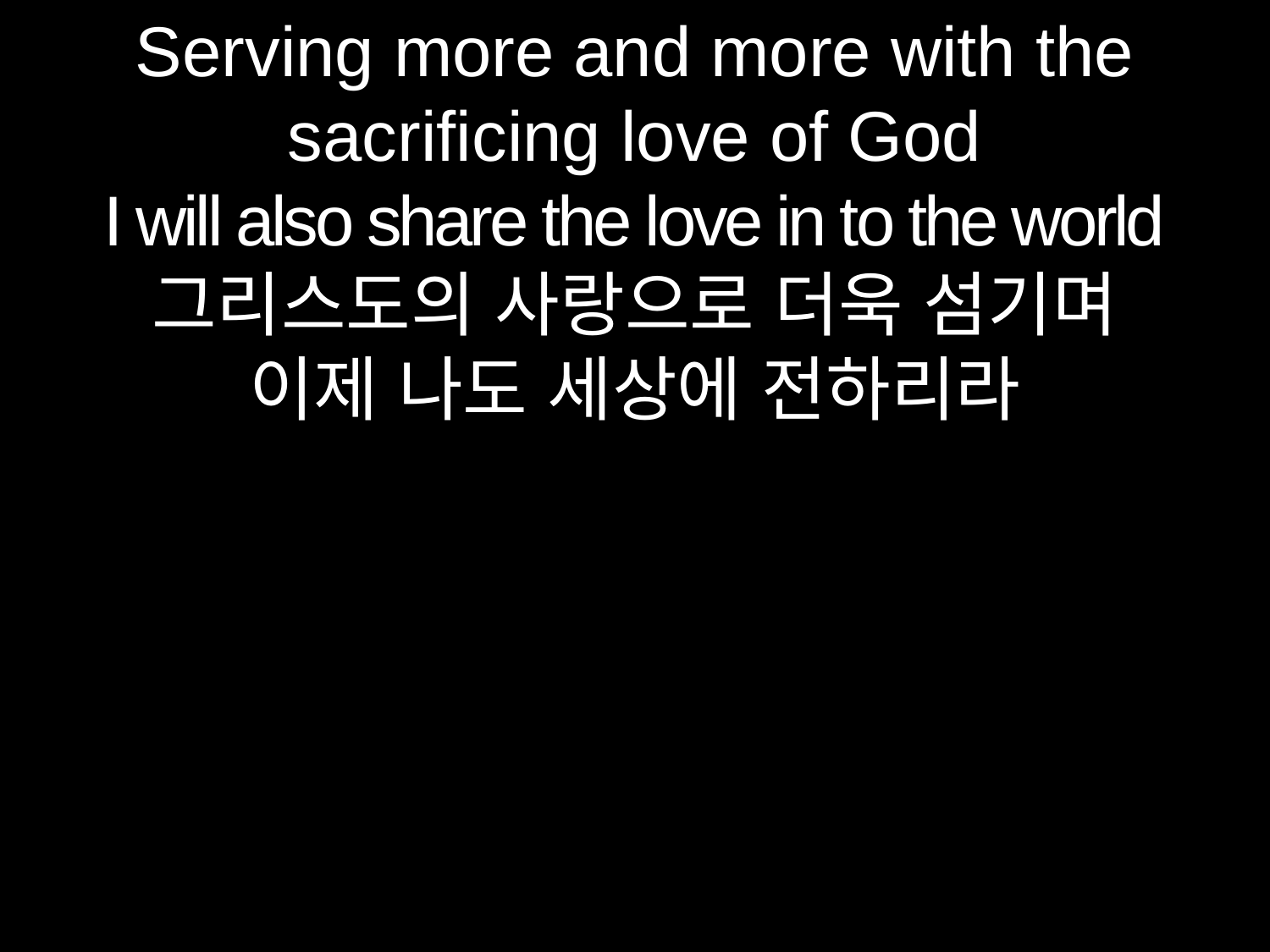

Serving more and more with the sacrificing love of God
I will also share the love in to the world
그리스도의 사랑으로 더욱 섬기며
이제 나도 세상에 전하리라